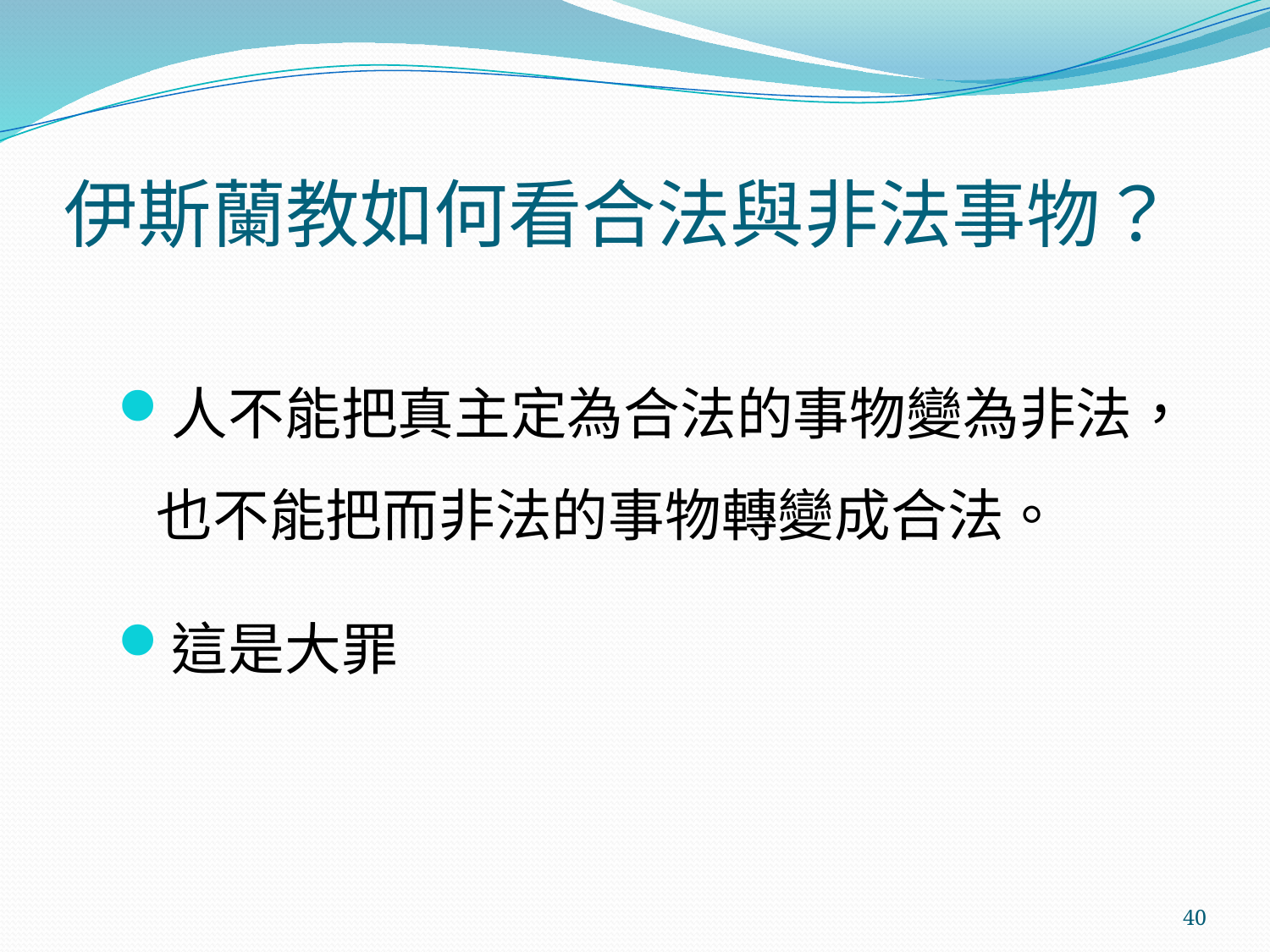

# 伊斯蘭教如何看合法與非法事物？
人不能把真主定為合法的事物變為非法，也不能把而非法的事物轉變成合法。
這是大罪

40